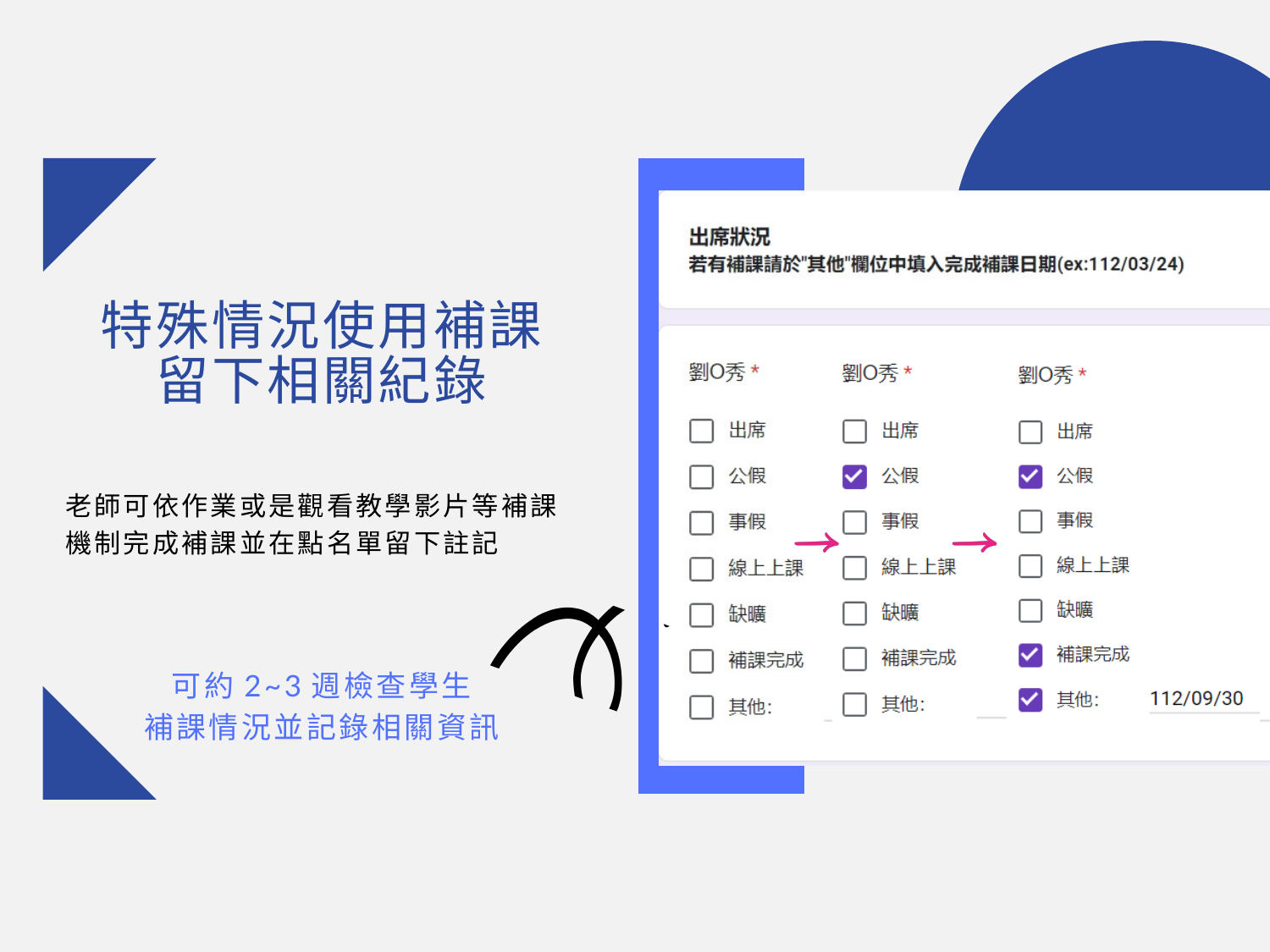

特殊情況使用補課
留下相關紀錄

老師可依作業或是觀看教學影片等補課機制完成補課並在點名單留下註記

可約2~3週檢查學生
補課情況並記錄相關資訊